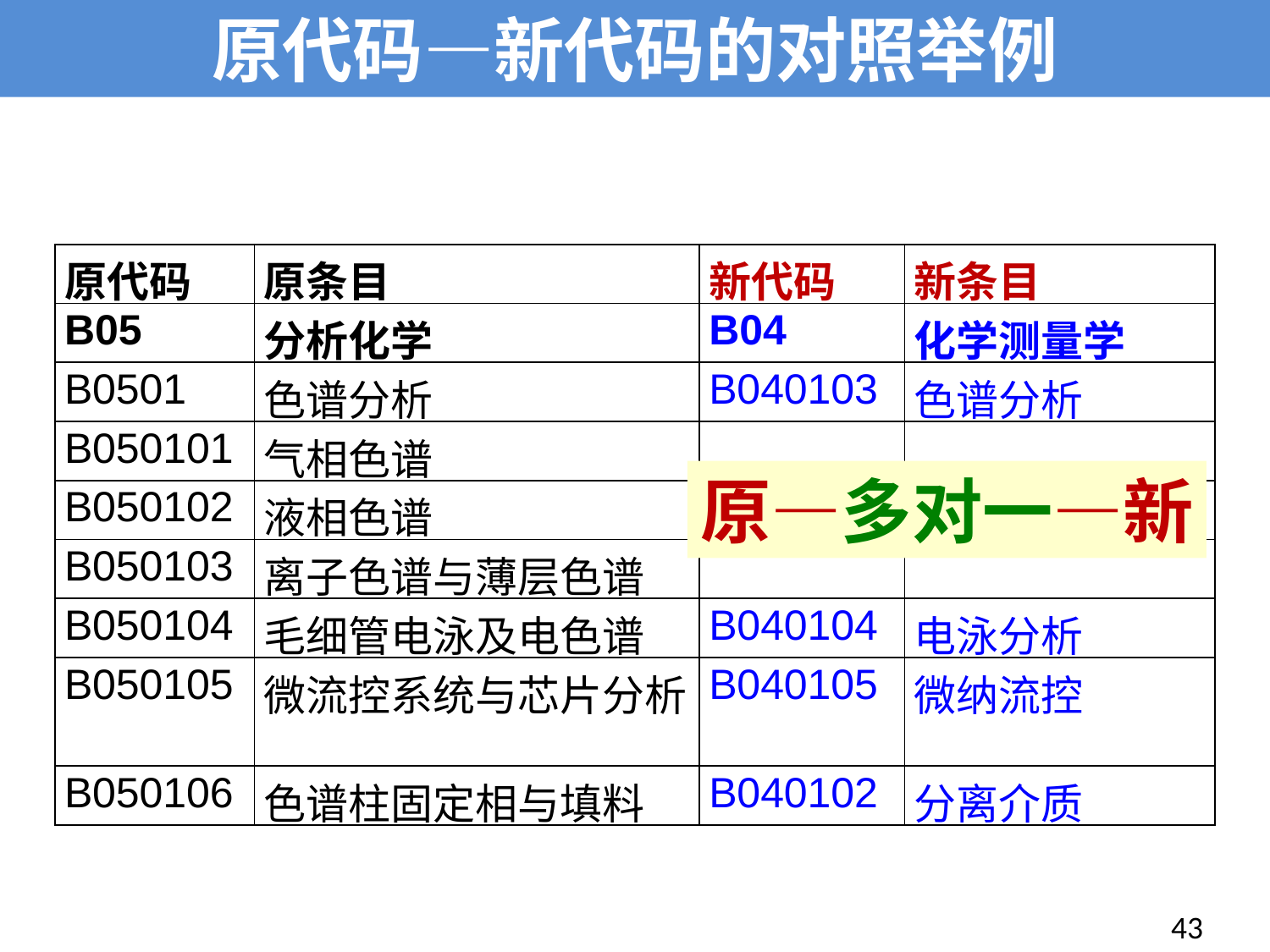

原代码—新代码的对照举例
| 原代码 | 原条目 | 新代码 | 新条目 |
| --- | --- | --- | --- |
| B05 | 分析化学 | B04 | 化学测量学 |
| B0501 | 色谱分析 | B040103 | 色谱分析 |
| B050101 | 气相色谱 |  |  |
| B050102 | 液相色谱 |  |  |
| B050103 | 离子色谱与薄层色谱 |  |  |
| B050104 | 毛细管电泳及电色谱 | B040104 | 电泳分析 |
| B050105 | 微流控系统与芯片分析 | B040105 | 微纳流控 |
| B050106 | 色谱柱固定相与填料 | B040102 | 分离介质 |
原—多对一—新